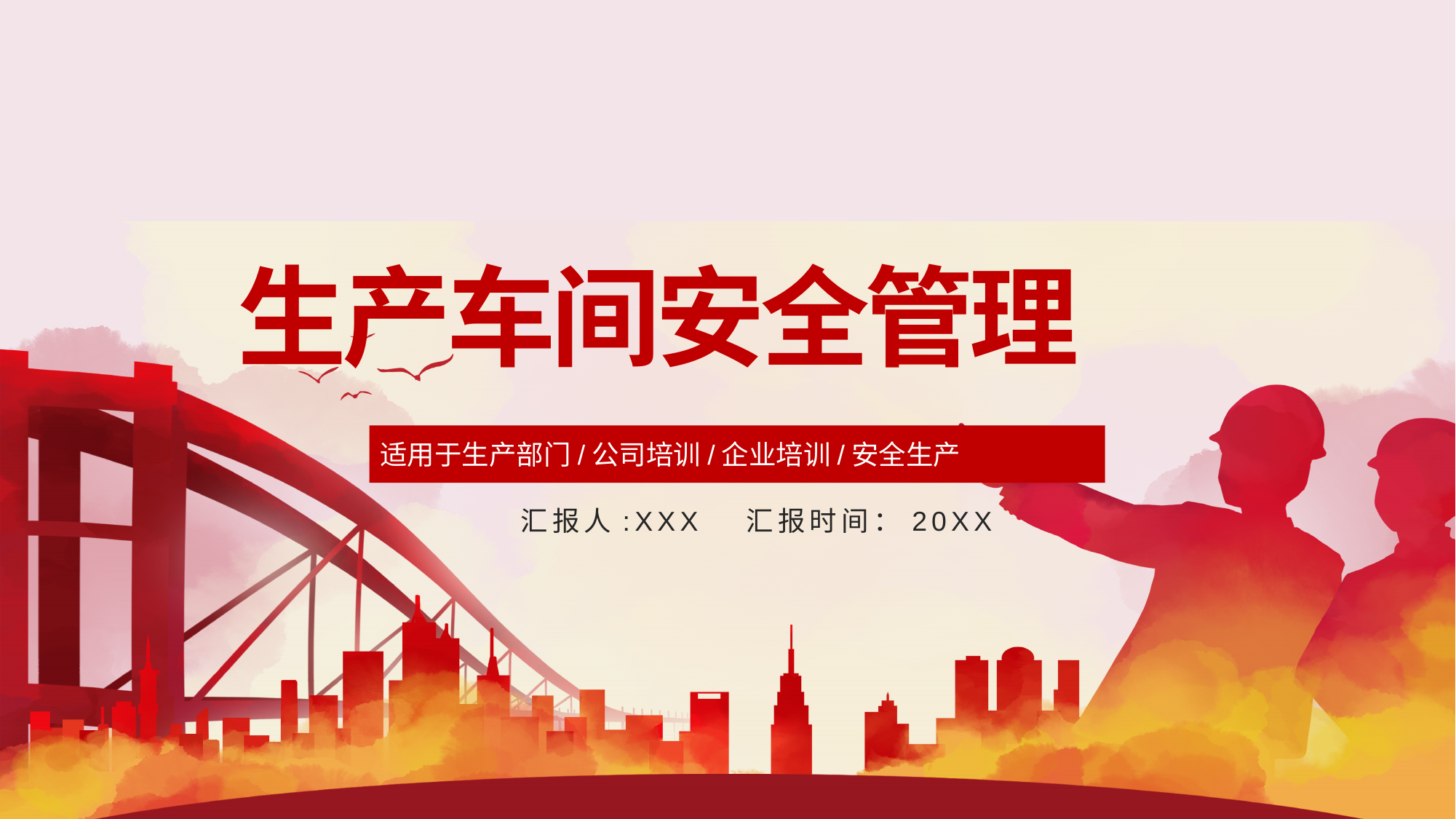

生产车间安全管理
适用于生产部门/公司培训/企业培训/安全生产
汇报人:XXX   汇报时间：20XX